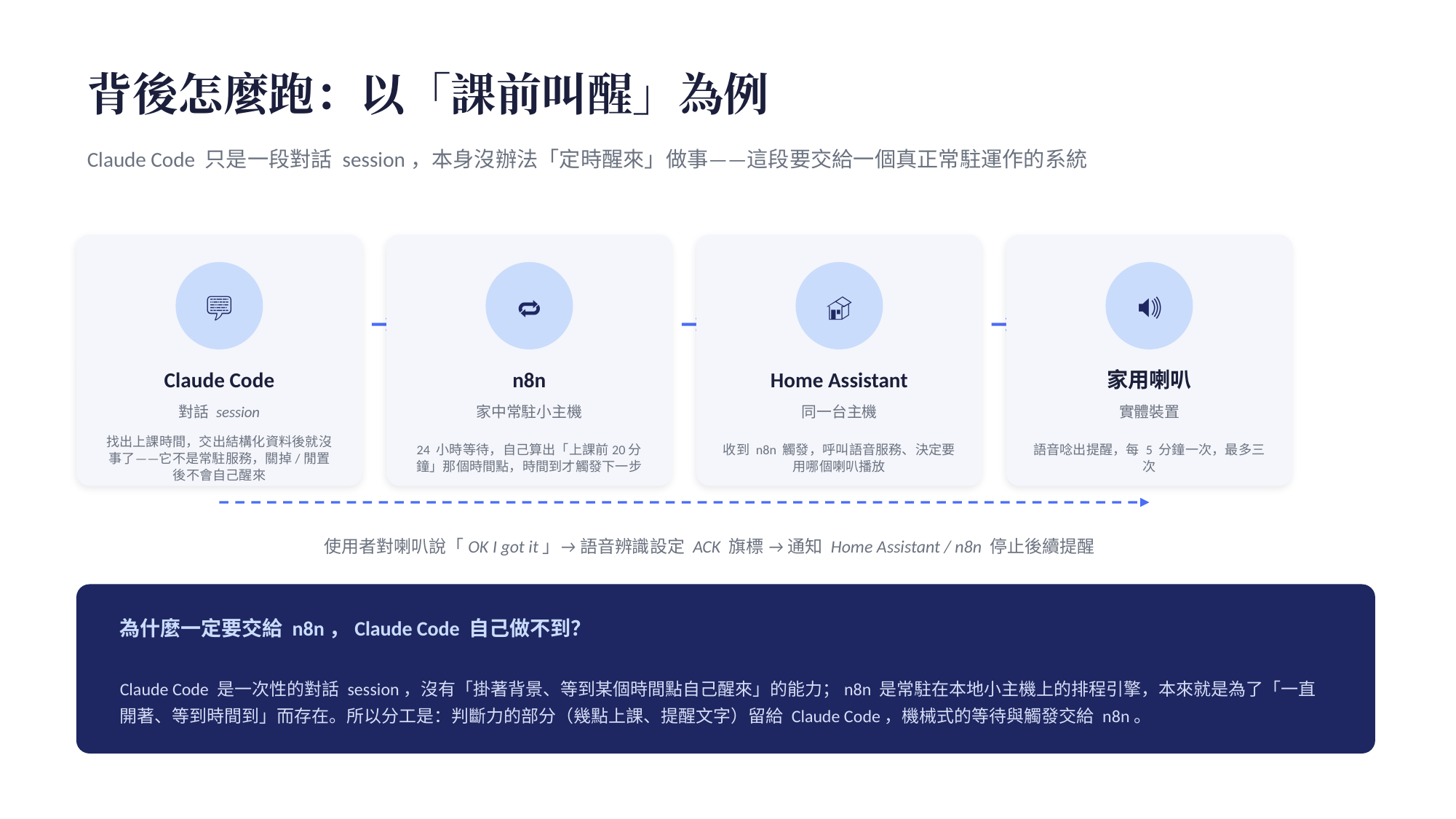

背後怎麼跑：以「課前叫醒」為例
Claude Code 只是一段對話 session，本身沒辦法「定時醒來」做事——這段要交給一個真正常駐運作的系統

💬

🔁

🏠

🔊
→
→
→
Claude Code
n8n
Home Assistant
家用喇叭
對話 session
家中常駐小主機
同一台主機
實體裝置
找出上課時間，交出結構化資料後就沒事了——它不是常駐服務，關掉/閒置後不會自己醒來
24 小時等待，自己算出「上課前20分鐘」那個時間點，時間到才觸發下一步
收到 n8n 觸發，呼叫語音服務、決定要用哪個喇叭播放
語音唸出提醒，每 5 分鐘一次，最多三次

使用者對喇叭說「OK I got it」→ 語音辨識設定 ACK 旗標 → 通知 Home Assistant / n8n 停止後續提醒

為什麼一定要交給 n8n，Claude Code 自己做不到？
Claude Code 是一次性的對話 session，沒有「掛著背景、等到某個時間點自己醒來」的能力；n8n 是常駐在本地小主機上的排程引擎，本來就是為了「一直開著、等到時間到」而存在。所以分工是：判斷力的部分（幾點上課、提醒文字）留給 Claude Code，機械式的等待與觸發交給 n8n。